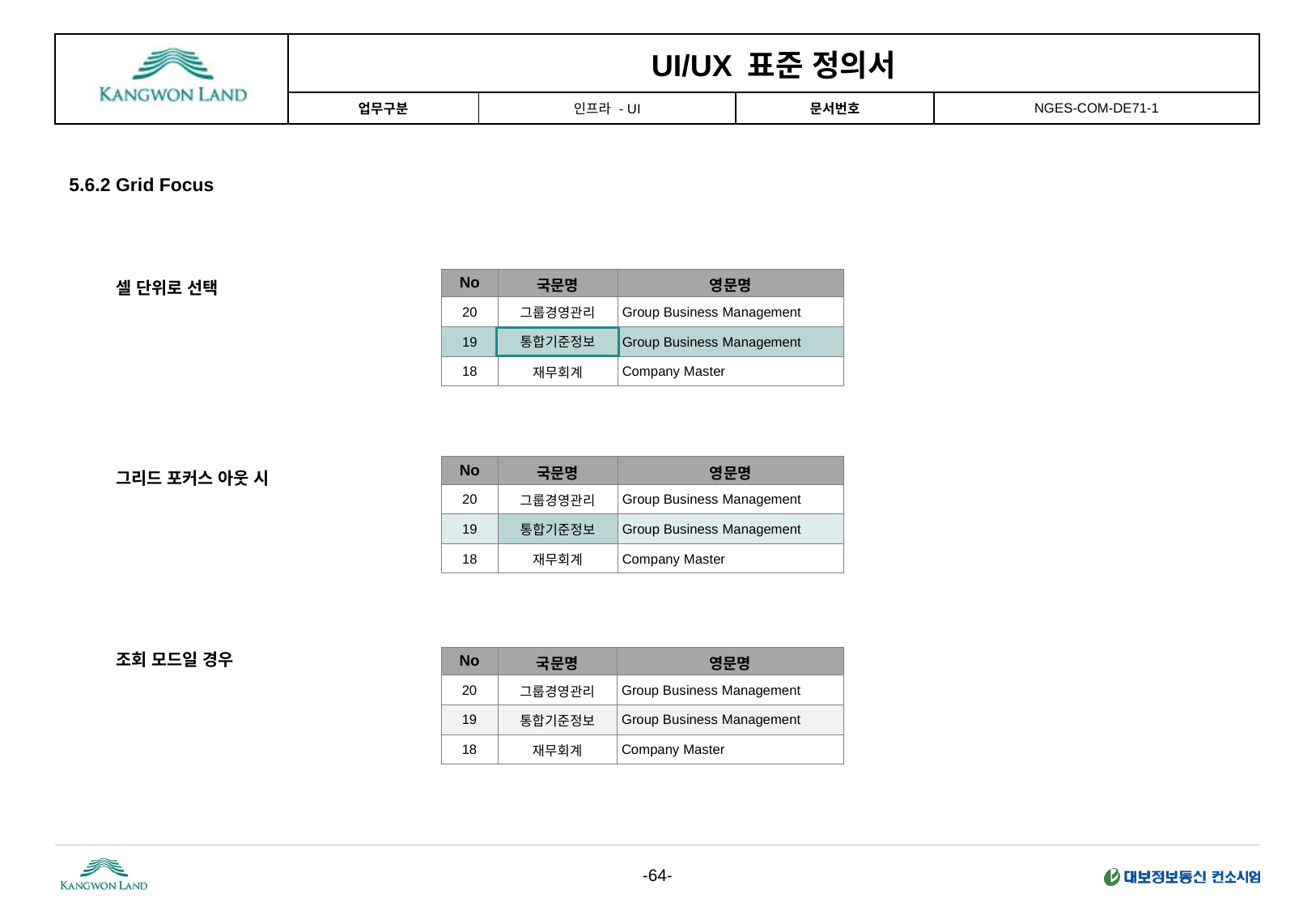

5.6.2 Grid Focus
| No | 국문명 | 영문명 |
| --- | --- | --- |
| 20 | 그룹경영관리 | Group Business Management |
| 19 | 통합기준정보 | Group Business Management |
| 18 | 재무회계 | Company Master |
셀 단위로 선택
통합기준정보
| No | 국문명 | 영문명 |
| --- | --- | --- |
| 20 | 그룹경영관리 | Group Business Management |
| 19 | 통합기준정보 | Group Business Management |
| 18 | 재무회계 | Company Master |
그리드 포커스 아웃 시
조회 모드일 경우
| No | 국문명 | 영문명 |
| --- | --- | --- |
| 20 | 그룹경영관리 | Group Business Management |
| 19 | 통합기준정보 | Group Business Management |
| 18 | 재무회계 | Company Master |